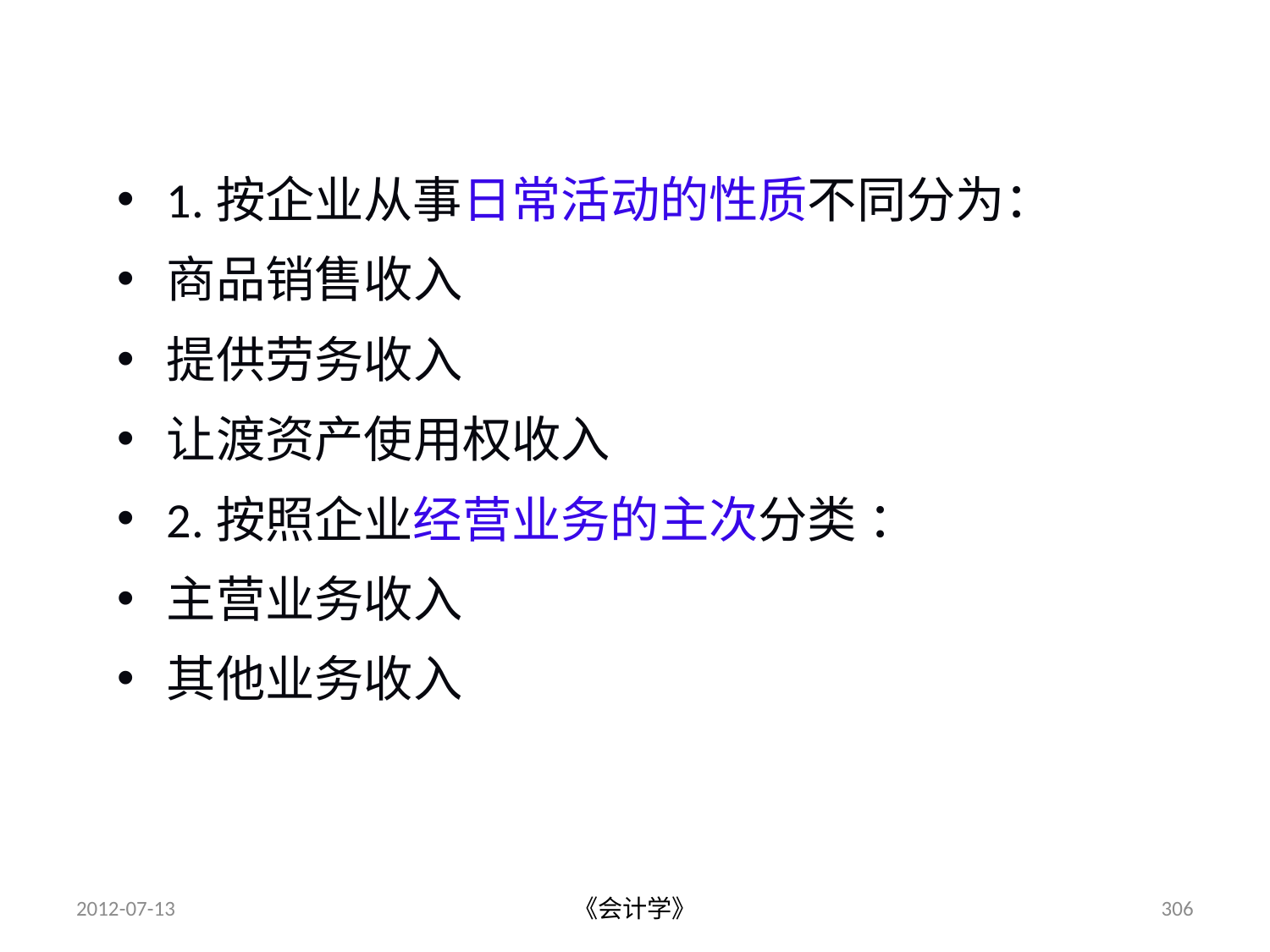

# 二、收入的分类
1.按企业从事日常活动的性质不同分为：
商品销售收入
提供劳务收入
让渡资产使用权收入
2.按照企业经营业务的主次分类 ：
主营业务收入
其他业务收入
2012-07-13
《会计学》
306